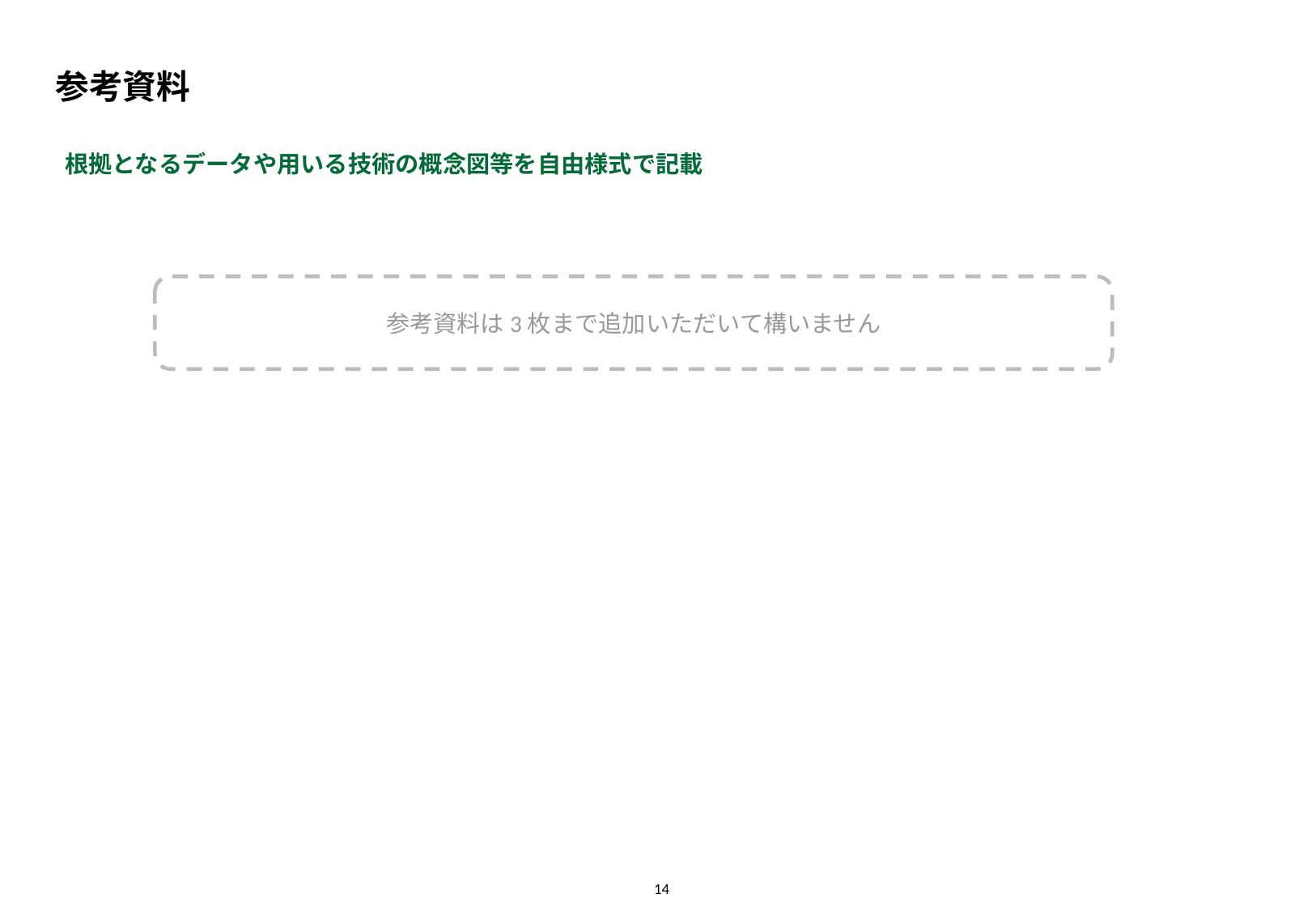

# 参考資料
根拠となるデータや用いる技術の概念図等を自由様式で記載
参考資料は3枚まで追加いただいて構いません
14